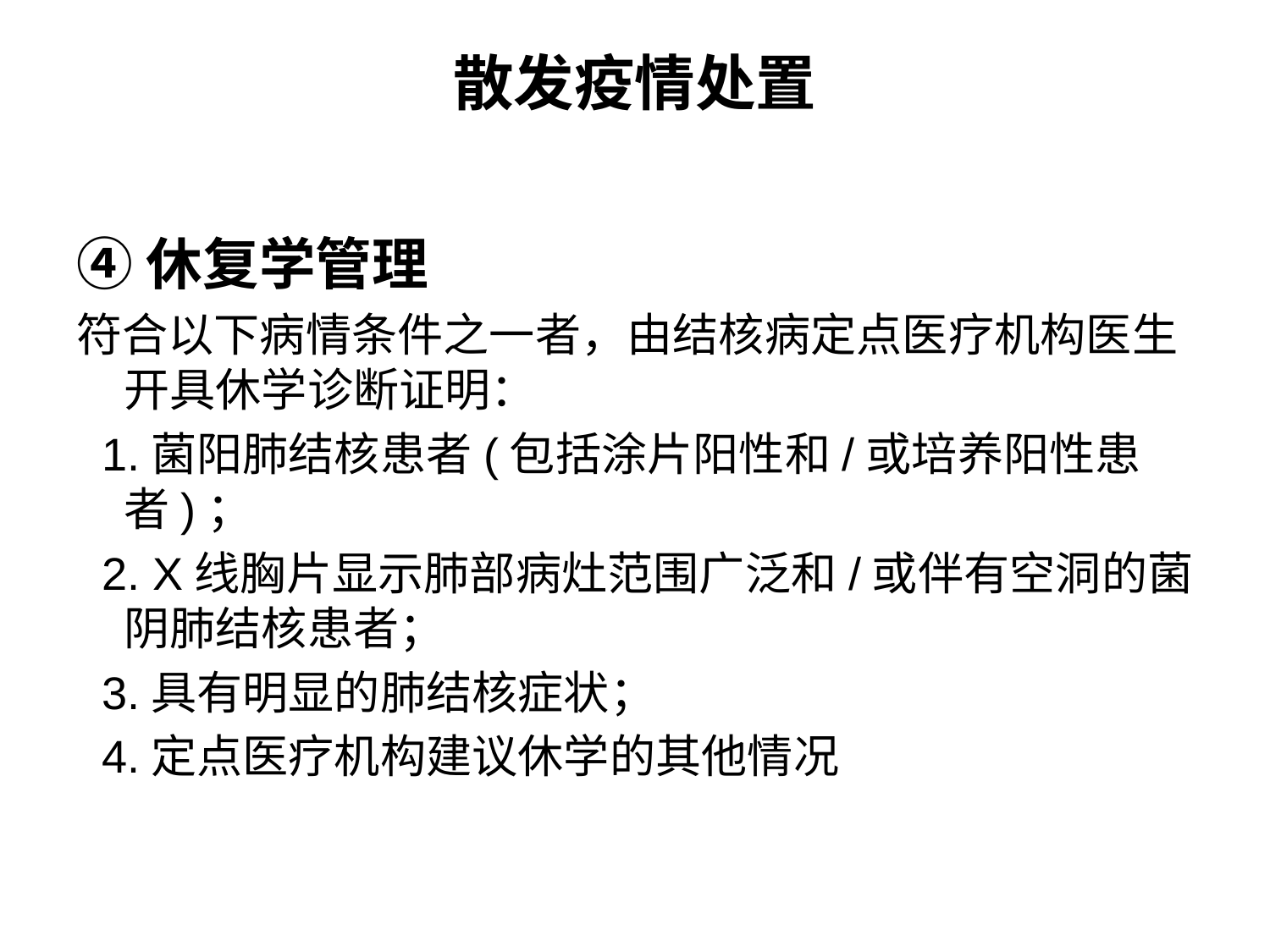

# 散发疫情处置
④休复学管理
符合以下病情条件之一者，由结核病定点医疗机构医生开具休学诊断证明：
  1.菌阳肺结核患者(包括涂片阳性和/或培养阳性患者)；
  2. X线胸片显示肺部病灶范围广泛和/或伴有空洞的菌阴肺结核患者；
  3.具有明显的肺结核症状；
  4.定点医疗机构建议休学的其他情况